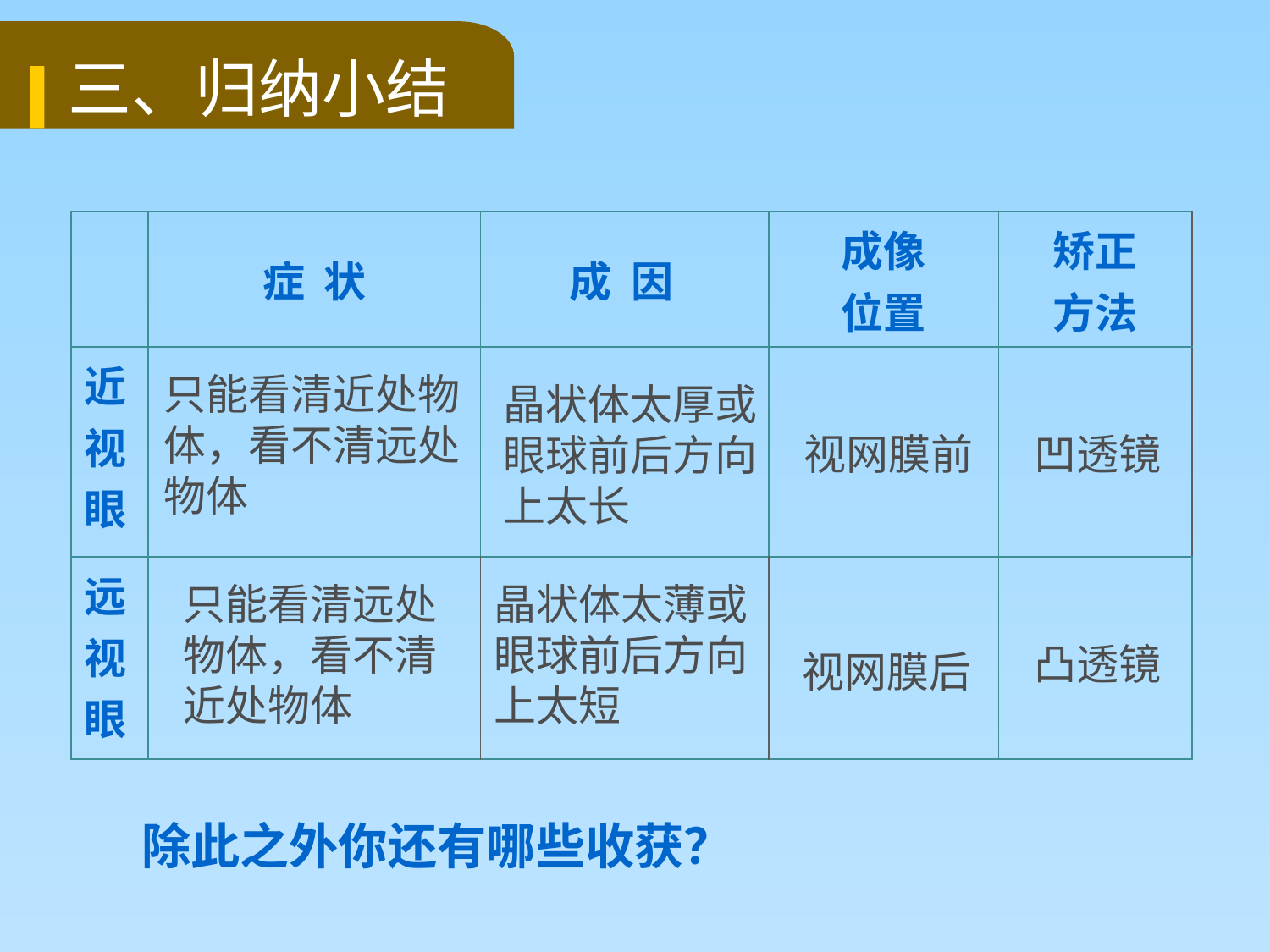

三、归纳小结

|  | 症 状 | 成 因 | 成像 位置 | 矫正 方法 |
| --- | --- | --- | --- | --- |
| 近 视 眼 |  |  |  |  |
| 远 视 眼 |  |  |  |  |
只能看清近处物体，看不清远处物体
晶状体太厚或眼球前后方向上太长
视网膜前
凹透镜
只能看清远处物体，看不清近处物体
晶状体太薄或眼球前后方向上太短
凸透镜
视网膜后
除此之外你还有哪些收获？